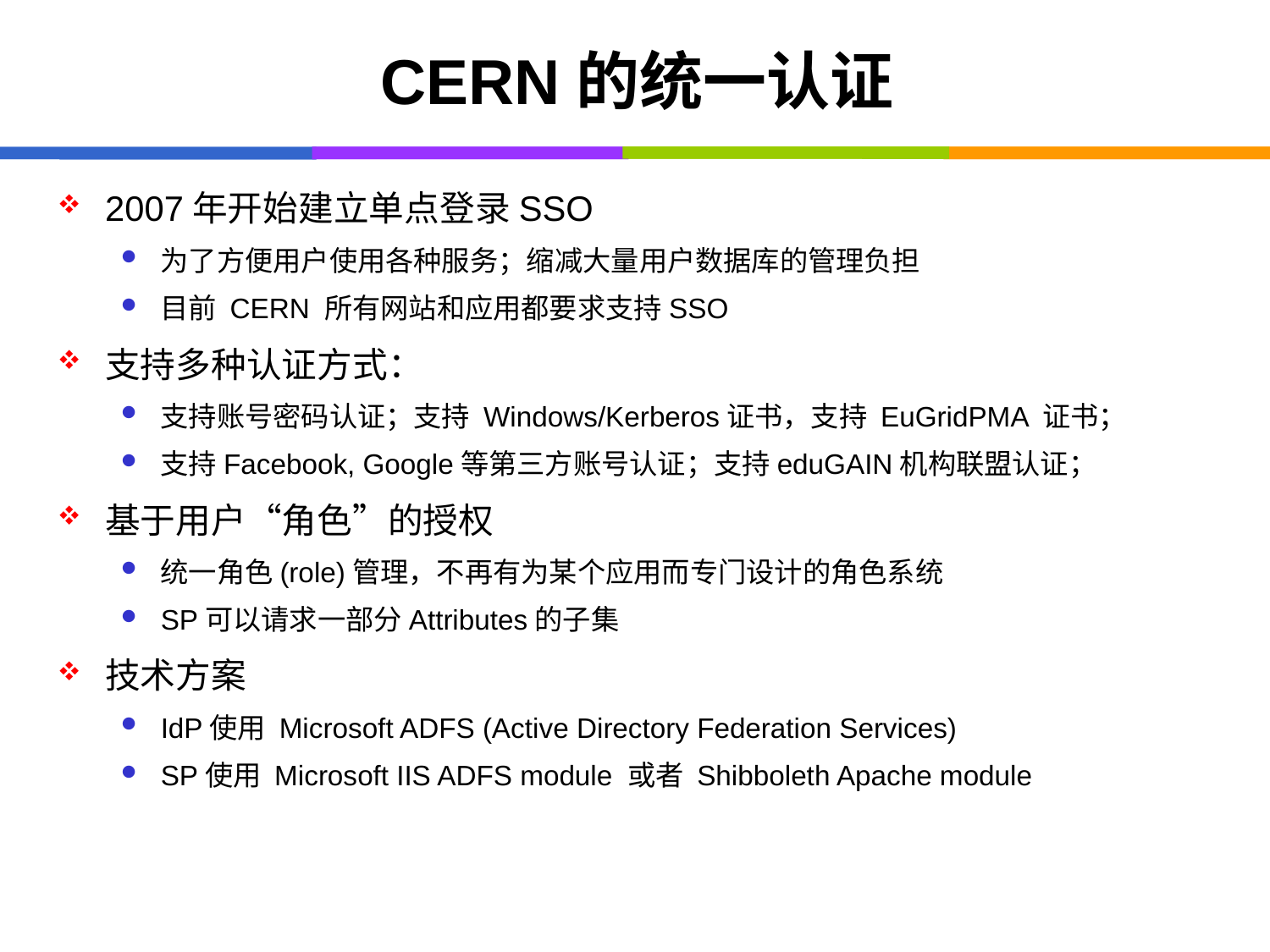

# CERN的统一认证
2007年开始建立单点登录SSO
为了方便用户使用各种服务；缩减大量用户数据库的管理负担
目前 CERN 所有网站和应用都要求支持SSO
支持多种认证方式：
支持账号密码认证；支持 Windows/Kerberos证书，支持 EuGridPMA 证书；
支持Facebook, Google等第三方账号认证；支持eduGAIN机构联盟认证；
基于用户“角色”的授权
统一角色(role)管理，不再有为某个应用而专门设计的角色系统
SP可以请求一部分Attributes的子集
技术方案
IdP使用 Microsoft ADFS (Active Directory Federation Services)
SP使用 Microsoft IIS ADFS module 或者 Shibboleth Apache module